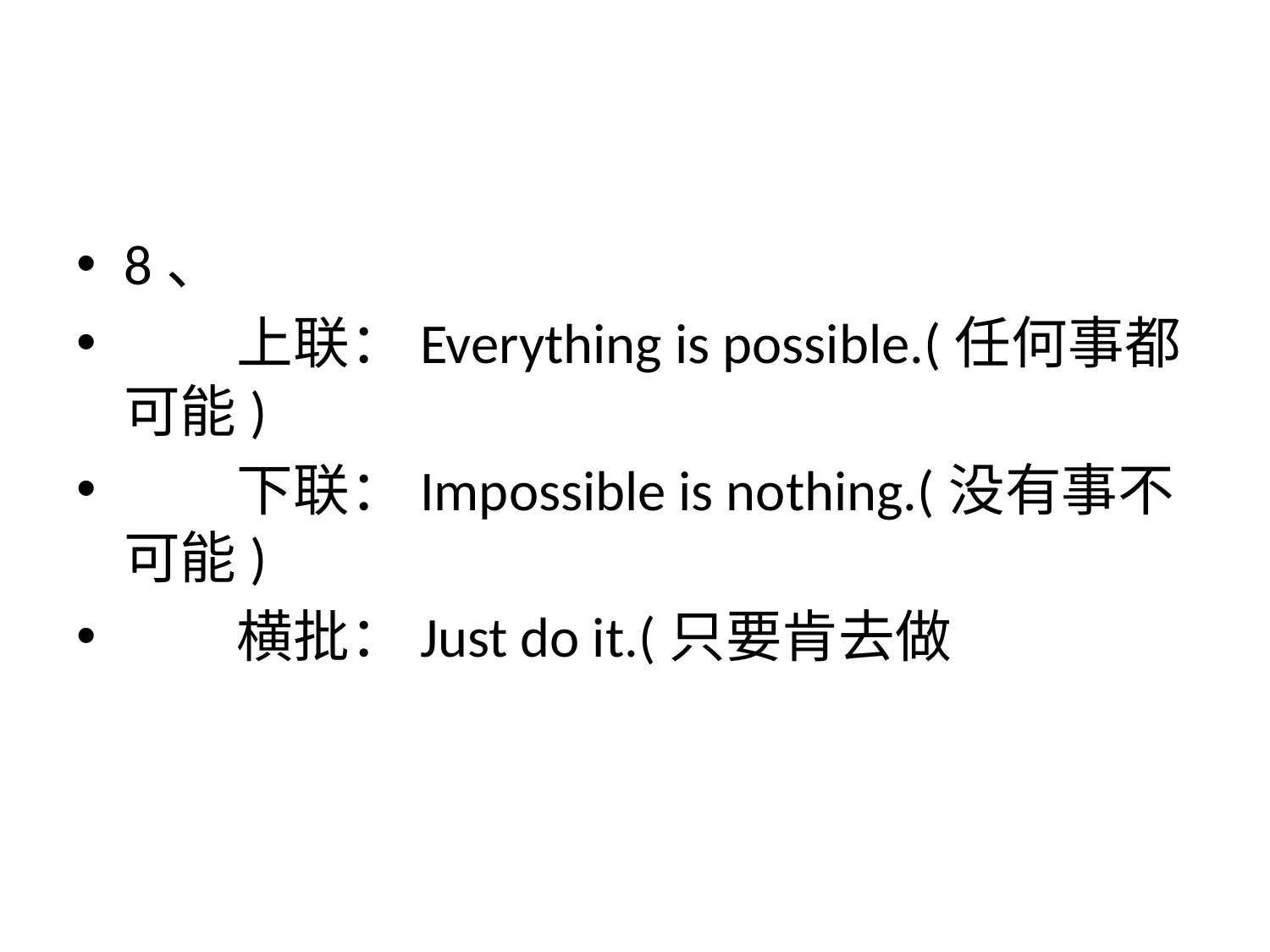

#
8、
　　上联：Everything is possible.(任何事都可能)
　　下联：Impossible is nothing.(没有事不可能)
　　横批：Just do it.(只要肯去做